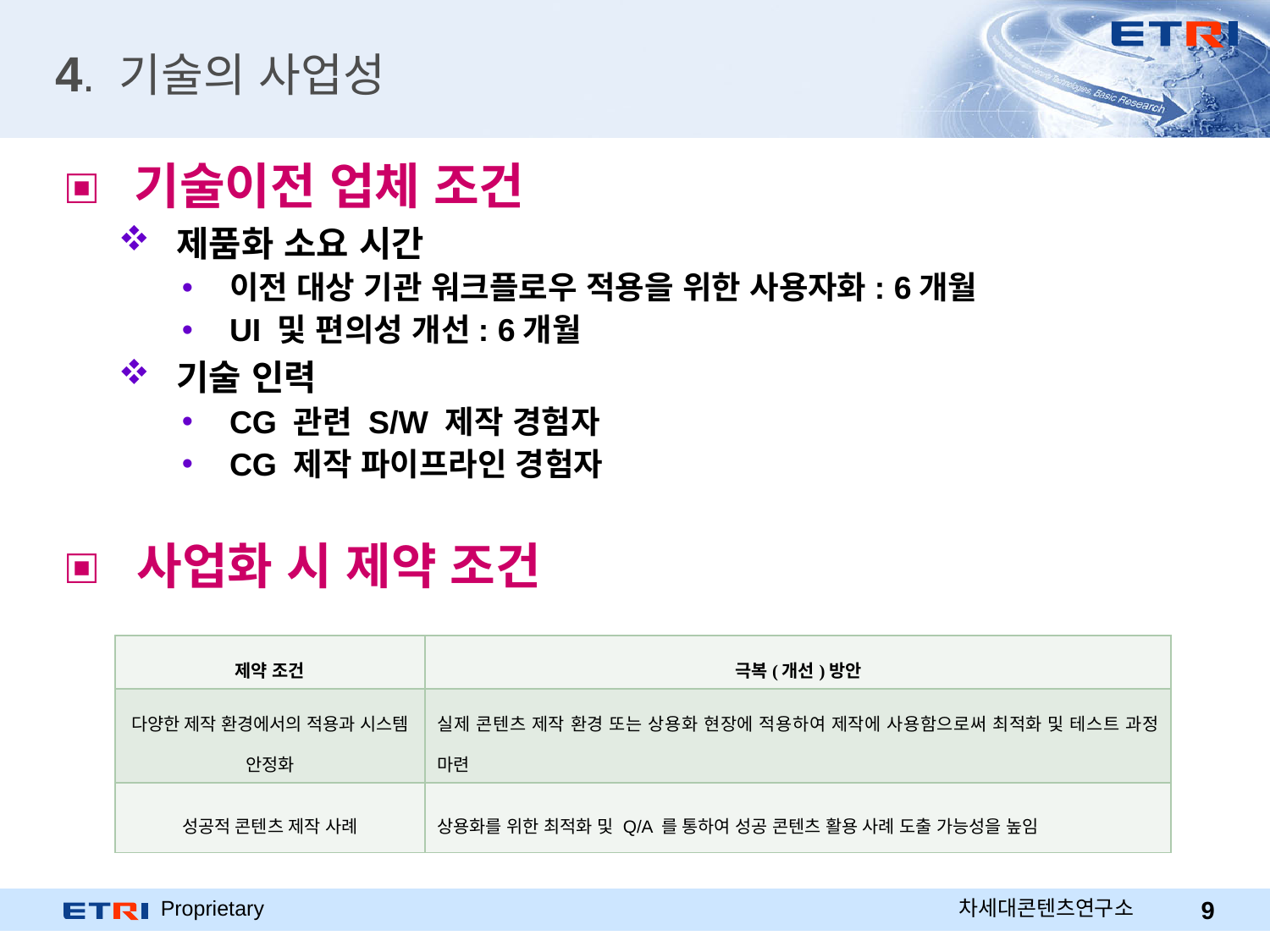

# 4. 기술의 사업성
 기술이전 업체 조건
 제품화 소요 시간
이전 대상 기관 워크플로우 적용을 위한 사용자화: 6개월
UI 및 편의성 개선: 6개월
 기술 인력
CG 관련 S/W 제작 경험자
CG 제작 파이프라인 경험자

 사업화 시 제약 조건

| 제약 조건 | 극복(개선)방안 |
| --- | --- |
| 다양한 제작 환경에서의 적용과 시스템 안정화 | 실제 콘텐츠 제작 환경 또는 상용화 현장에 적용하여 제작에 사용함으로써 최적화 및 테스트 과정 마련 |
| 성공적 콘텐츠 제작 사례 | 상용화를 위한 최적화 및 Q/A 를 통하여 성공 콘텐츠 활용 사례 도출 가능성을 높임 |
차세대콘텐츠연구소
9